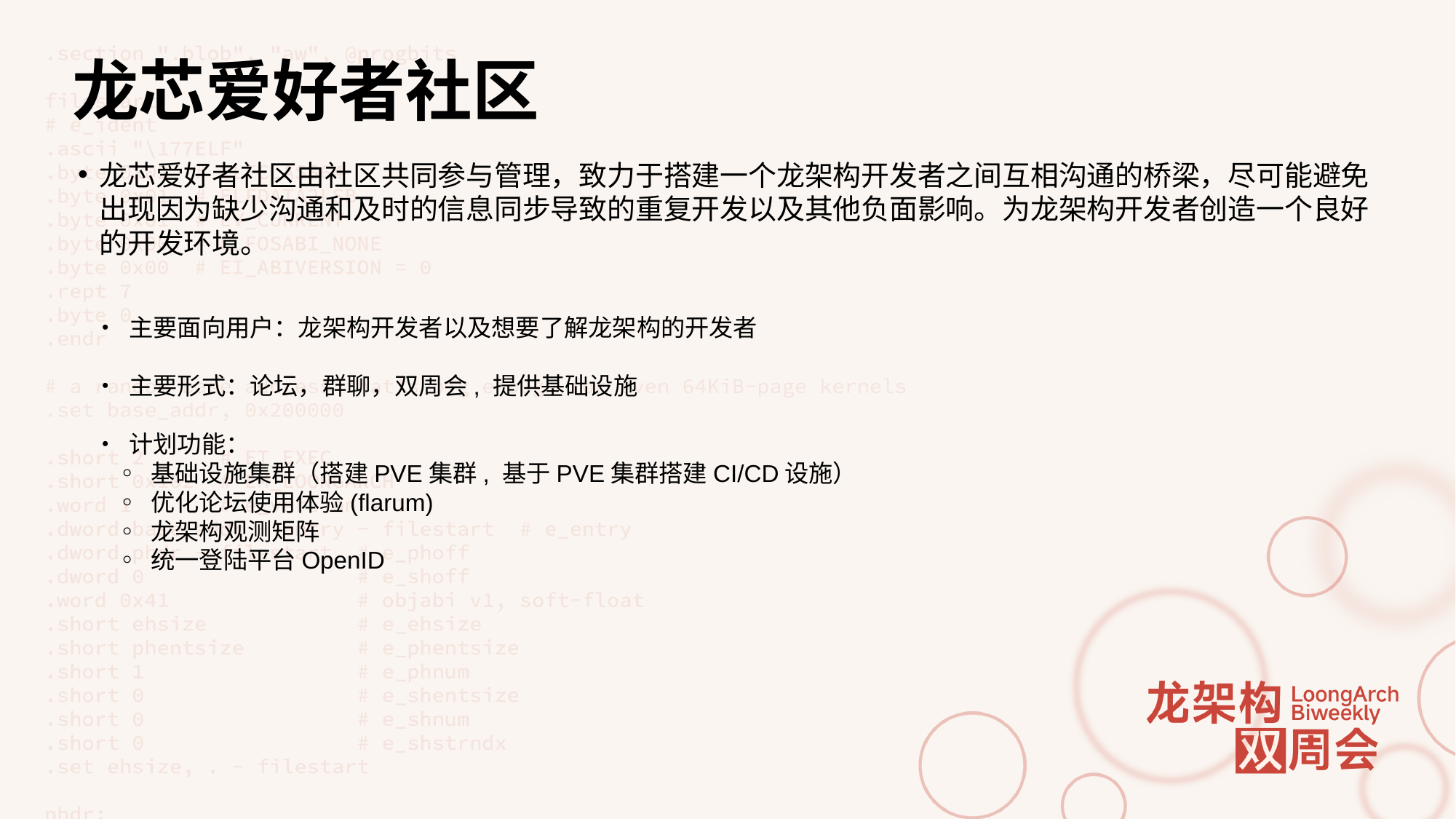

# 龙芯爱好者社区
龙芯爱好者社区由社区共同参与管理，致力于搭建一个龙架构开发者之间互相沟通的桥梁，尽可能避免出现因为缺少沟通和及时的信息同步导致的重复开发以及其他负面影响。为龙架构开发者创造一个良好的开发环境。
• 主要面向用户：龙架构开发者以及想要了解龙架构的开发者

• 主要形式：论坛，群聊，双周会, 提供基础设施

• 计划功能：
    ◦ 基础设施集群（搭建PVE集群, 基于PVE集群搭建CI/CD设施）
    ◦ 优化论坛使用体验(flarum)
    ◦ 龙架构观测矩阵
    ◦ 统一登陆平台OpenID